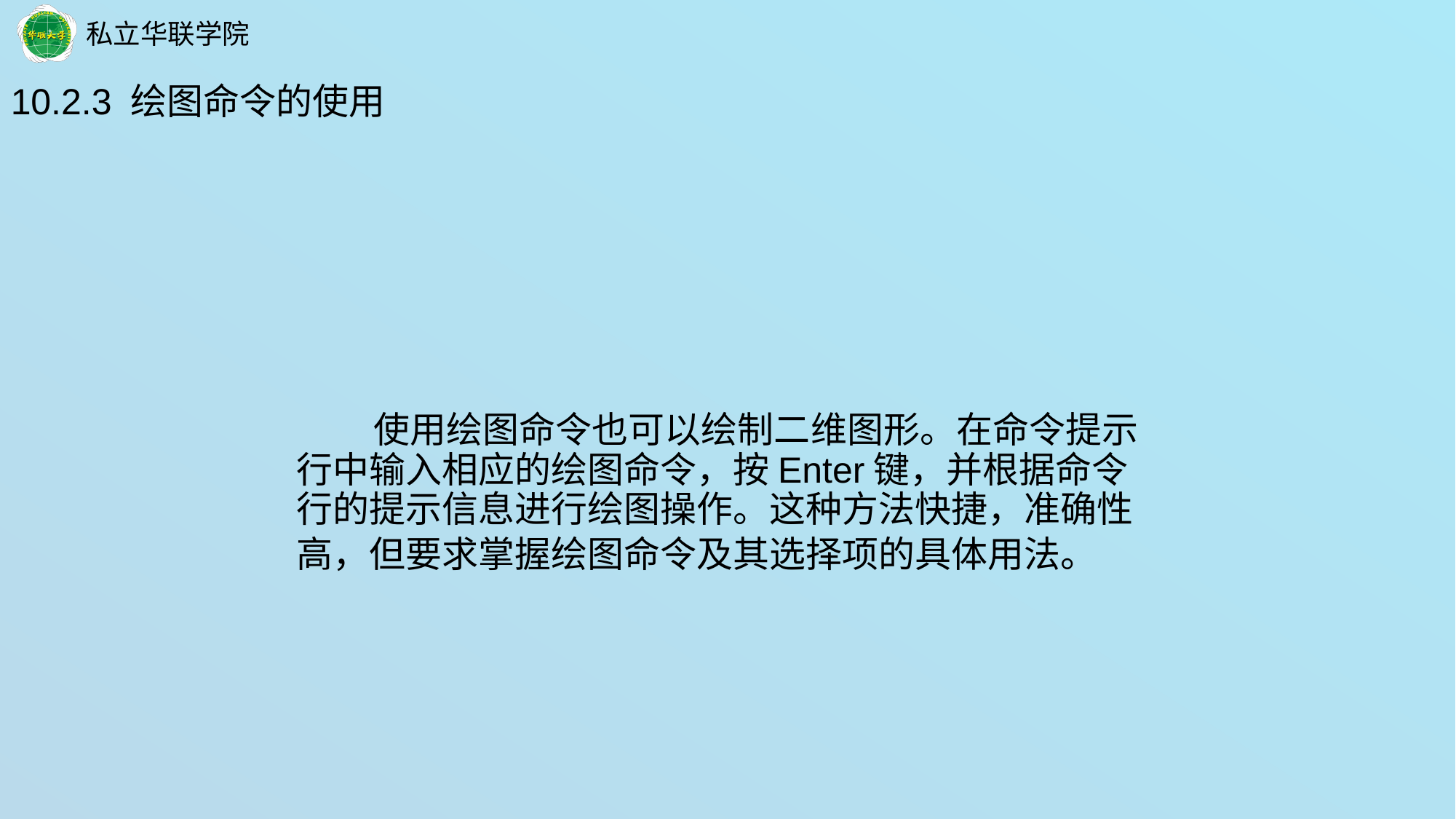

10.2.3 绘图命令的使用
          使用绘图命令也可以绘制二维图形。在命令提示行中输入相应的绘图命令，按Enter键，并根据命令行的提示信息进行绘图操作。这种方法快捷，准确性高，但要求掌握绘图命令及其选择项的具体用法。